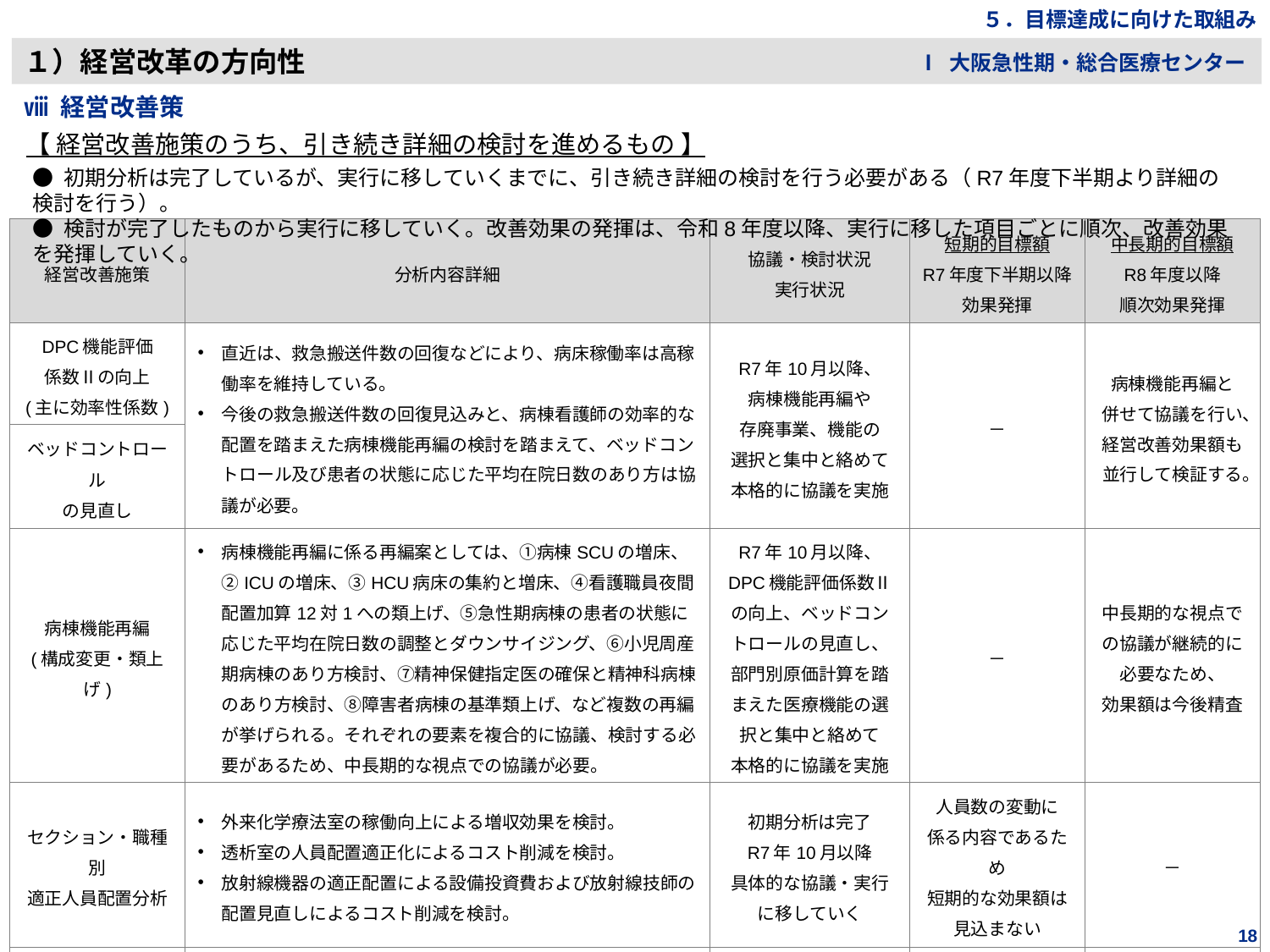

５．目標達成に向けた取組み
１）経営改革の方向性
Ⅰ 大阪急性期・総合医療センター
ⅷ 経営改善策
【 経営改善施策のうち、引き続き詳細の検討を進めるもの 】
● 初期分析は完了しているが、実行に移していくまでに、引き続き詳細の検討を行う必要がある（R7年度下半期より詳細の検討を行う）。
● 検討が完了したものから実行に移していく。改善効果の発揮は、令和8年度以降、実行に移した項目ごとに順次、改善効果を発揮していく。
| 経営改善施策 | 分析内容詳細 | 協議・検討状況 実行状況 | 短期的目標額 R7年度下半期以降 効果発揮 | 中長期的目標額 R8年度以降 順次効果発揮 |
| --- | --- | --- | --- | --- |
| DPC機能評価 係数Ⅱの向上 (主に効率性係数) | 直近は、救急搬送件数の回復などにより、病床稼働率は高稼働率を維持している。 今後の救急搬送件数の回復見込みと、病棟看護師の効率的な配置を踏まえた病棟機能再編の検討を踏まえて、ベッドコントロール及び患者の状態に応じた平均在院日数のあり方は協議が必要。 | R7年10月以降、 病棟機能再編や 存廃事業、機能の 選択と集中と絡めて 本格的に協議を実施 | － | 病棟機能再編と 併せて協議を行い、 経営改善効果額も並行して検証する。 |
| ベッドコントロール の見直し |  |  |  |  |
| 病棟機能再編 (構成変更・類上げ) | 病棟機能再編に係る再編案としては、①病棟SCUの増床、②ICUの増床、③HCU病床の集約と増床、④看護職員夜間配置加算12対1への類上げ、⑤急性期病棟の患者の状態に応じた平均在院日数の調整とダウンサイジング、⑥小児周産期病棟のあり方検討、⑦精神保健指定医の確保と精神科病棟のあり方検討、⑧障害者病棟の基準類上げ、など複数の再編が挙げられる。それぞれの要素を複合的に協議、検討する必要があるため、中長期的な視点での協議が必要。 | R7年10月以降、 DPC機能評価係数Ⅱの向上、ベッドコントロールの見直し、部門別原価計算を踏まえた医療機能の選択と集中と絡めて 本格的に協議を実施 | － | 中長期的な視点での協議が継続的に 必要なため、 効果額は今後精査 |
| セクション・職種別 適正人員配置分析 | 外来化学療法室の稼働向上による増収効果を検討。 透析室の人員配置適正化によるコスト削減を検討。 放射線機器の適正配置による設備投資費および放射線技師の配置見直しによるコスト削減を検討。 | 初期分析は完了 R7年10月以降 具体的な協議・実行 に移していく | 人員数の変動に 係る内容であるため 短期的な効果額は見込まない | － |
| 地域連携・救急 受入体制強化 | 救急搬送件数は既に回復傾向にある。 一方で、手術症例数（特に予定手術数）の増加を図るために地域連携室の強化を行いたいが、慢性的な麻酔科医の不足が大きな課題となっており、麻酔科医の採用次第で改善効果を見込むことが可能な領域になっている。 | 麻酔科医の確保に関しては、機構全体の課題として協議が必要 | 現状は 想定見込みが困難 | － |
18